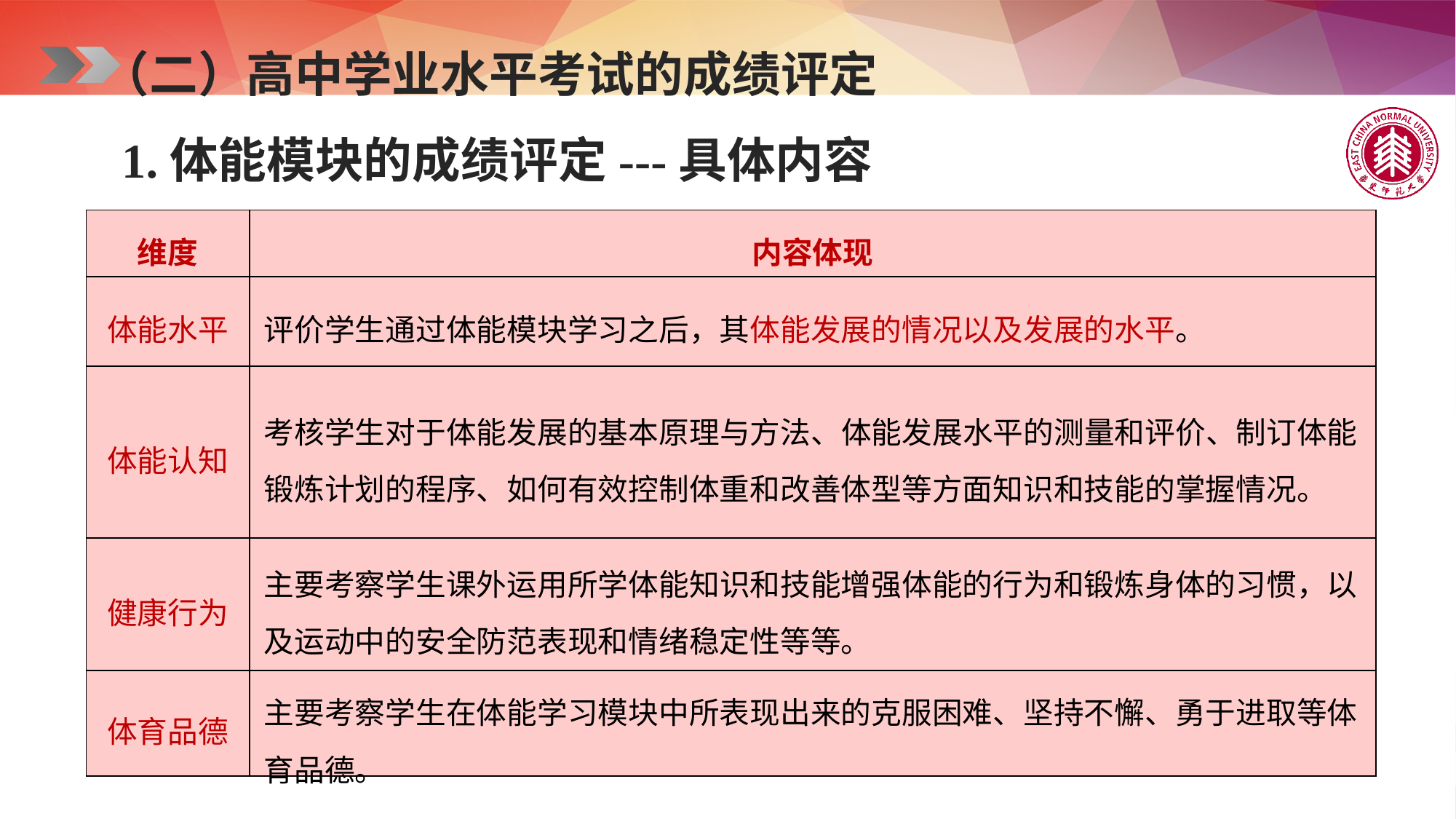

（二）高中学业水平考试的成绩评定
 1.体能模块的成绩评定---具体内容
| 维度 | 内容体现 |
| --- | --- |
| 体能水平 | 评价学生通过体能模块学习之后，其体能发展的情况以及发展的水平。 |
| 体能认知 | 考核学生对于体能发展的基本原理与方法、体能发展水平的测量和评价、制订体能锻炼计划的程序、如何有效控制体重和改善体型等方面知识和技能的掌握情况。 |
| 健康行为 | 主要考察学生课外运用所学体能知识和技能增强体能的行为和锻炼身体的习惯，以及运动中的安全防范表现和情绪稳定性等等。 |
| 体育品德 | 主要考察学生在体能学习模块中所表现出来的克服困难、坚持不懈、勇于进取等体育品德。 |